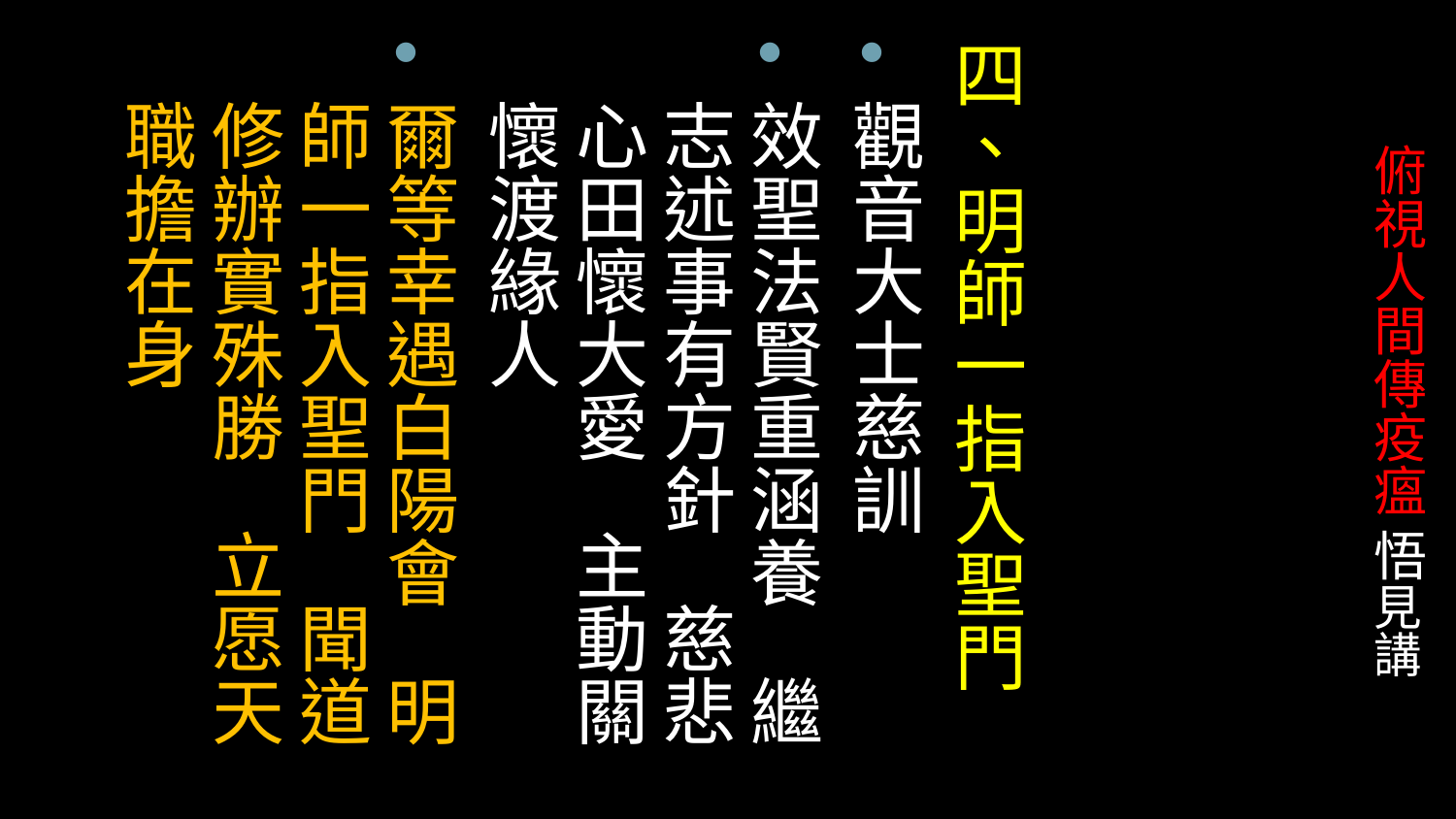

四、明師一指入聖門
觀音大士慈訓
效聖法賢重涵養    繼志述事有方針    慈悲心田懷大愛    主動關懷渡緣人
爾等幸遇白陽會    明師一指入聖門    聞道修辦實殊勝    立愿天職擔在身

# 俯視人間傳疫瘟 悟見講